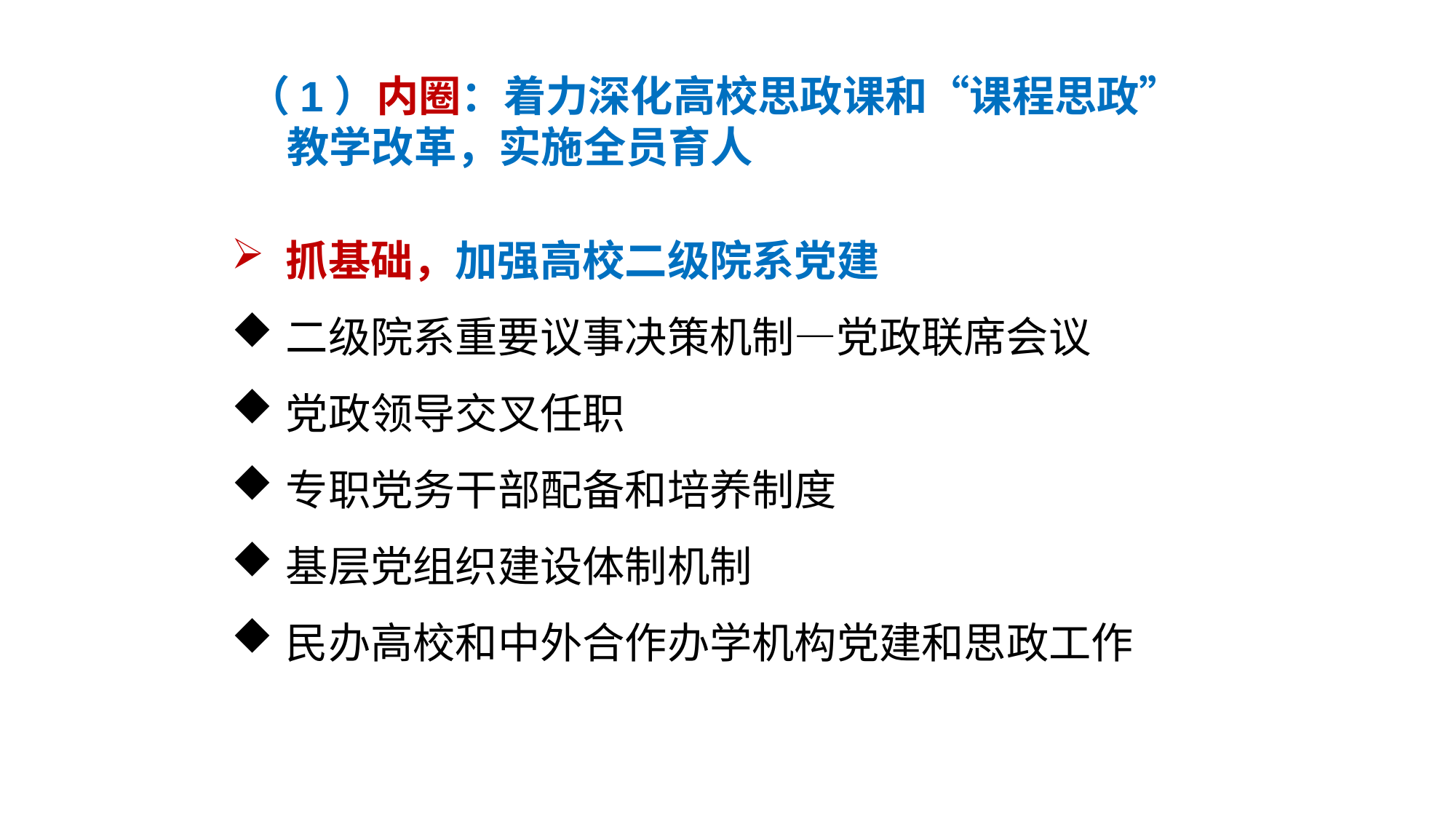

（1）内圈：着力深化高校思政课和“课程思政”
   教学改革，实施全员育人
抓基础，加强高校二级院系党建
二级院系重要议事决策机制—党政联席会议
党政领导交叉任职
专职党务干部配备和培养制度
基层党组织建设体制机制
民办高校和中外合作办学机构党建和思政工作